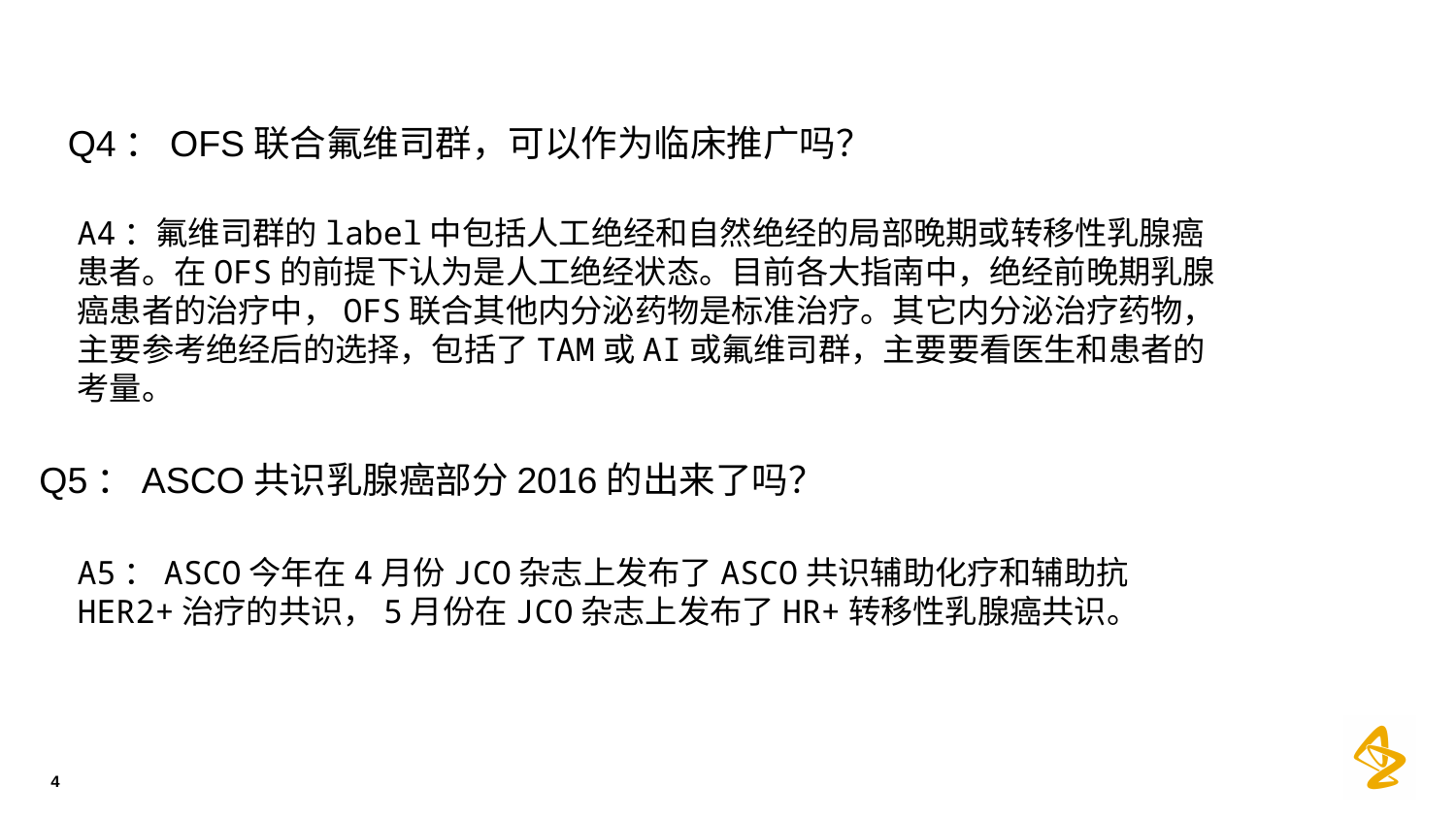

Q4：OFS联合氟维司群，可以作为临床推广吗？
A4：氟维司群的label中包括人工绝经和自然绝经的局部晚期或转移性乳腺癌患者。在OFS的前提下认为是人工绝经状态。目前各大指南中，绝经前晚期乳腺癌患者的治疗中，OFS联合其他内分泌药物是标准治疗。其它内分泌治疗药物，主要参考绝经后的选择，包括了TAM或AI或氟维司群，主要要看医生和患者的考量。
Q5：ASCO共识乳腺癌部分2016的出来了吗？
A5：ASCO今年在4月份JCO杂志上发布了ASCO共识辅助化疗和辅助抗HER2+治疗的共识，5月份在JCO杂志上发布了HR+转移性乳腺癌共识。
4